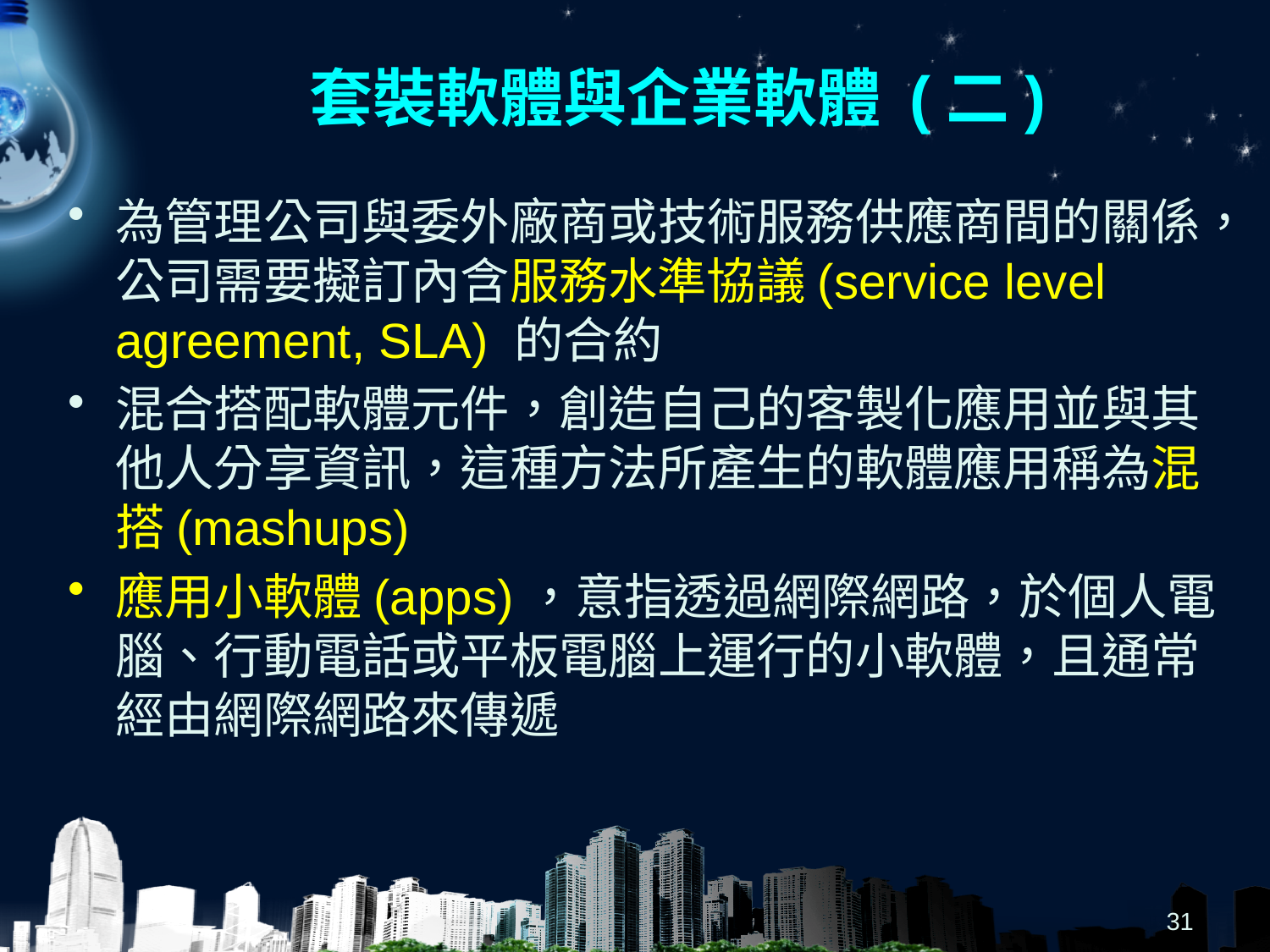

# 套裝軟體與企業軟體 (二)
為管理公司與委外廠商或技術服務供應商間的關係，公司需要擬訂內含服務水準協議(service level agreement, SLA) 的合約
混合搭配軟體元件，創造自己的客製化應用並與其他人分享資訊，這種方法所產生的軟體應用稱為混搭(mashups)
應用小軟體(apps)，意指透過網際網路，於個人電腦、行動電話或平板電腦上運行的小軟體，且通常經由網際網路來傳遞
31